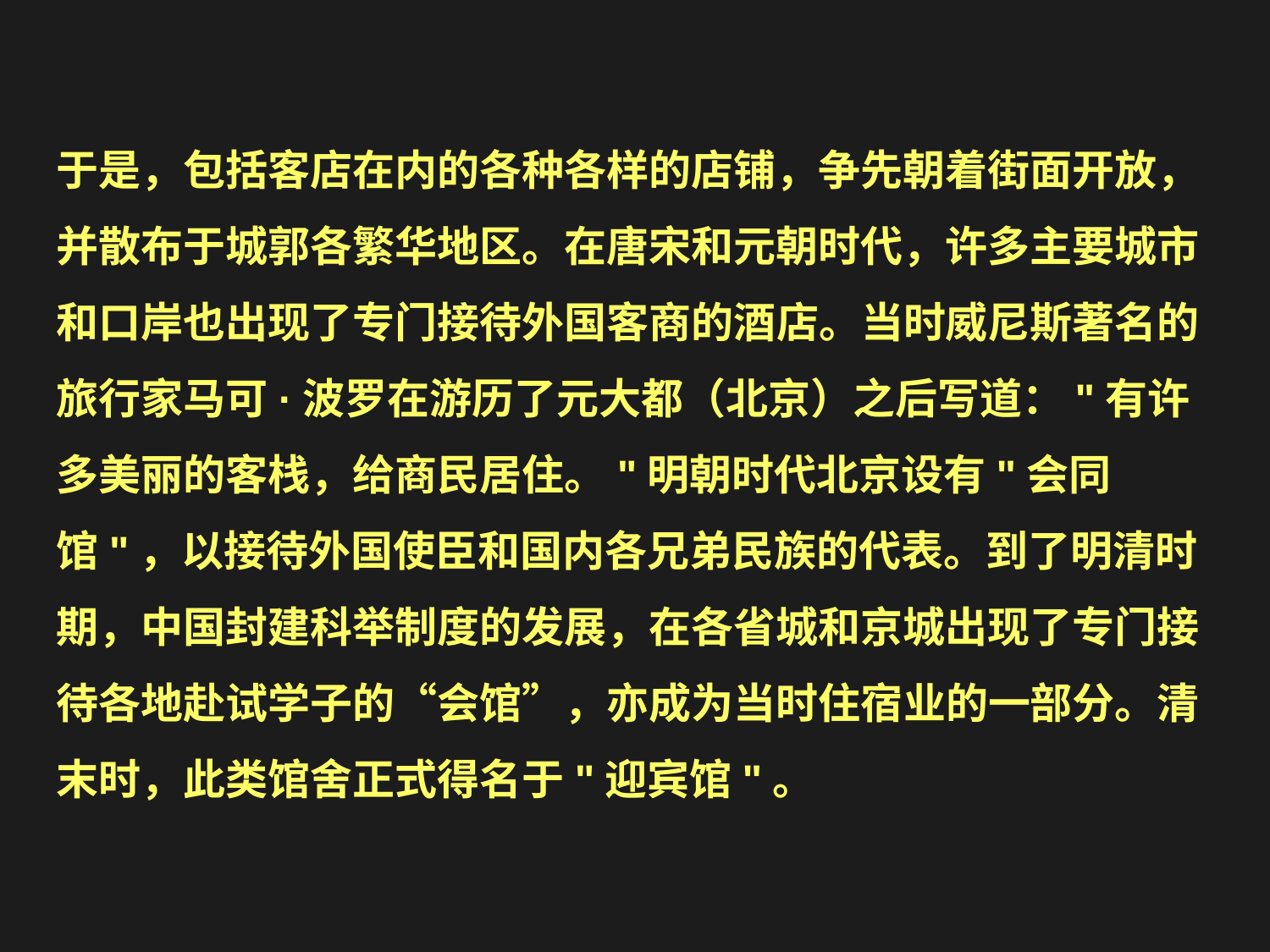

于是，包括客店在内的各种各样的店铺，争先朝着街面开放，并散布于城郭各繁华地区。在唐宋和元朝时代，许多主要城市和口岸也出现了专门接待外国客商的酒店。当时威尼斯著名的旅行家马可·波罗在游历了元大都（北京）之后写道："有许多美丽的客栈，给商民居住。"明朝时代北京设有"会同馆"，以接待外国使臣和国内各兄弟民族的代表。到了明清时期，中国封建科举制度的发展，在各省城和京城出现了专门接待各地赴试学子的“会馆”，亦成为当时住宿业的一部分。清末时，此类馆舍正式得名于"迎宾馆"。